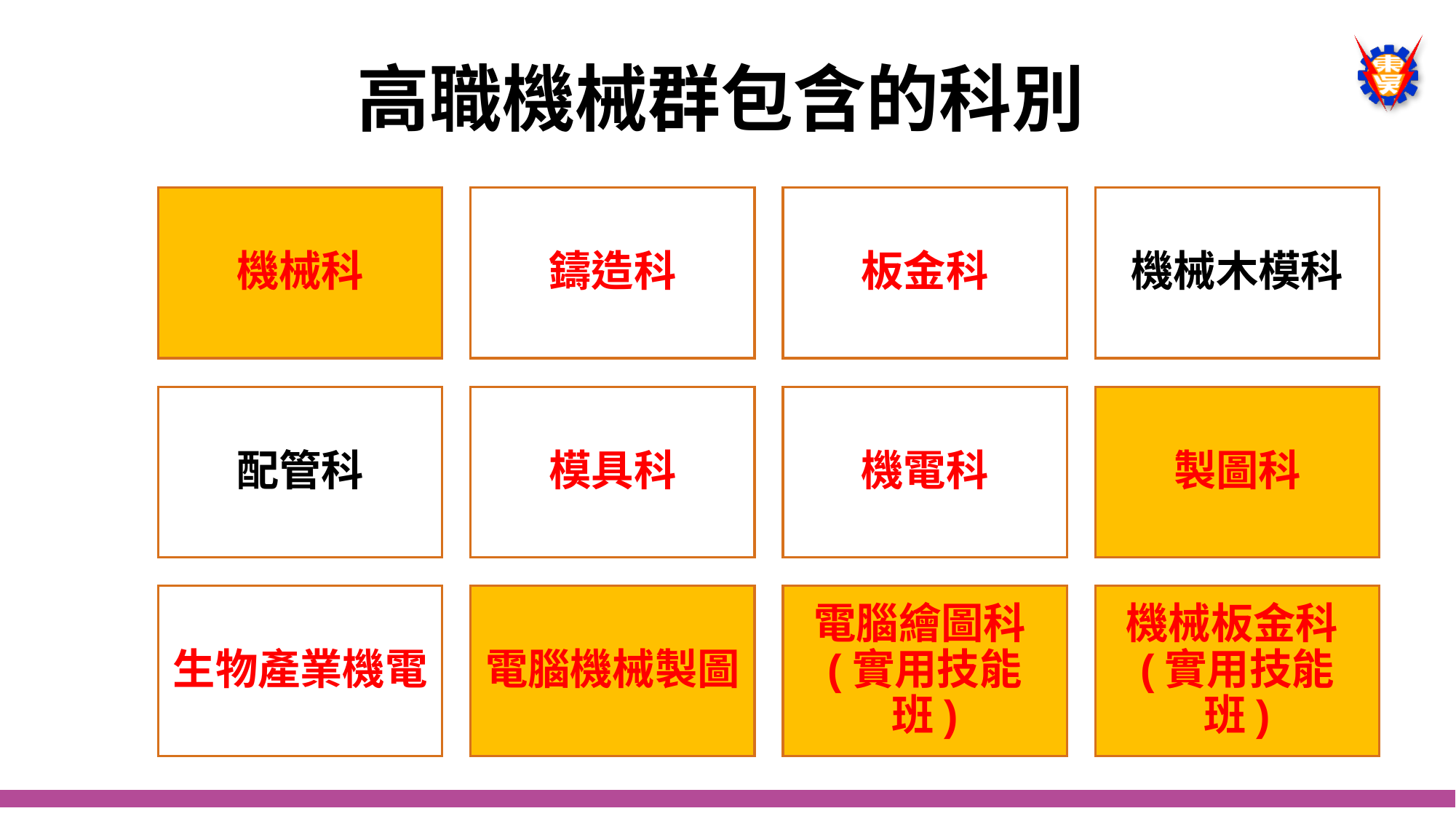

高職機械群包含的科別
機械科
鑄造科
板金科
機械木模科
配管科
模具科
機電科
製圖科
生物產業機電
電腦機械製圖
電腦繪圖科(實用技能班)
機械板金科(實用技能班)